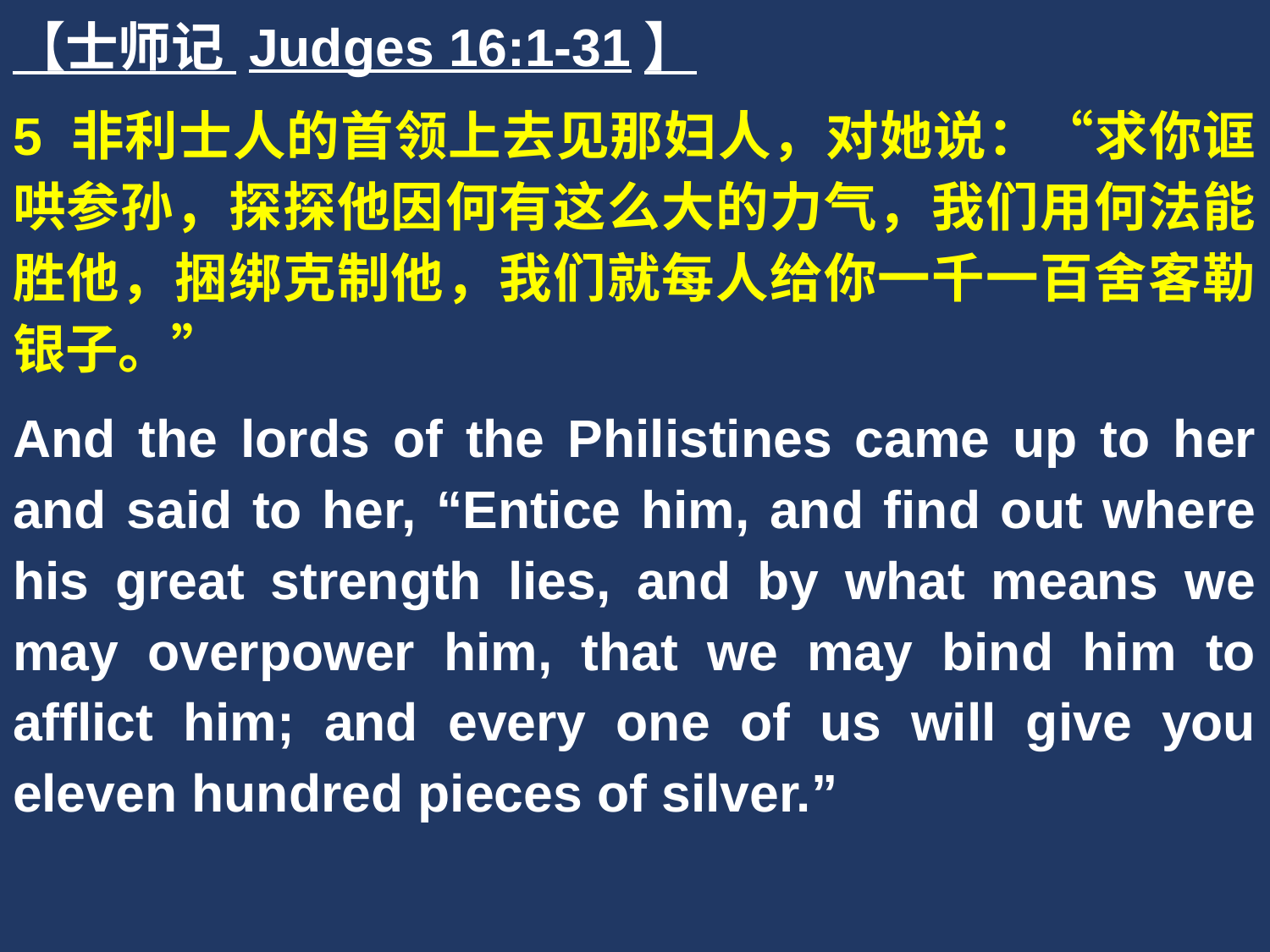

【士师记 Judges 16:1-31】
5 非利士人的首领上去见那妇人，对她说：“求你诓哄参孙，探探他因何有这么大的力气，我们用何法能胜他，捆绑克制他，我们就每人给你一千一百舍客勒银子。”
And the lords of the Philistines came up to her and said to her, “Entice him, and find out where his great strength lies, and by what means we may overpower him, that we may bind him to afflict him; and every one of us will give you eleven hundred pieces of silver.”